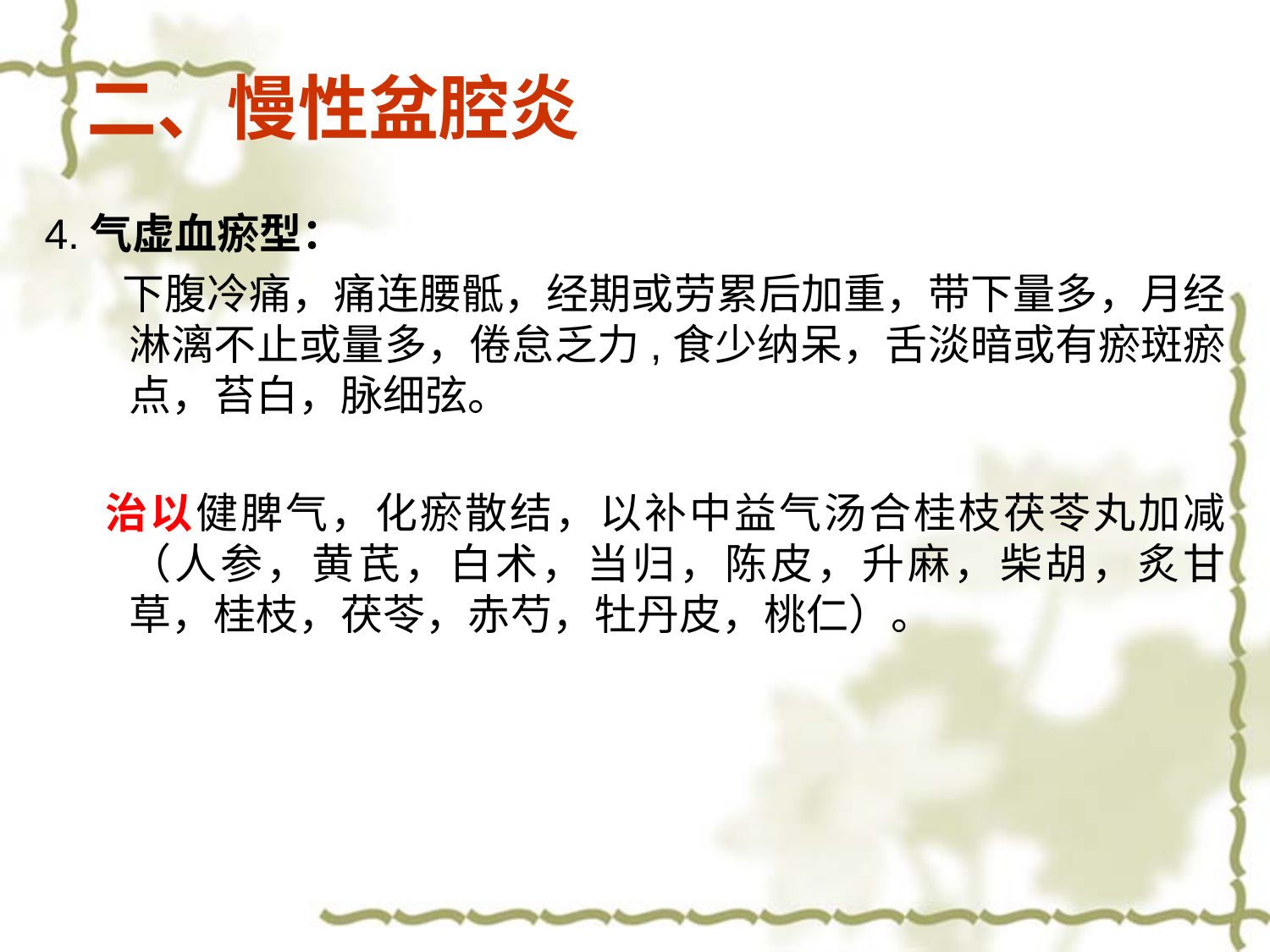

二、慢性盆腔炎
4.气虚血瘀型：
       下腹冷痛，痛连腰骶，经期或劳累后加重，带下量多，月经淋漓不止或量多，倦怠乏力,食少纳呆，舌淡暗或有瘀斑瘀点，苔白，脉细弦。

    治以健脾气，化瘀散结，以补中益气汤合桂枝茯苓丸加减（人参，黄芪，白术，当归，陈皮，升麻，柴胡，炙甘草，桂枝，茯苓，赤芍，牡丹皮，桃仁）。